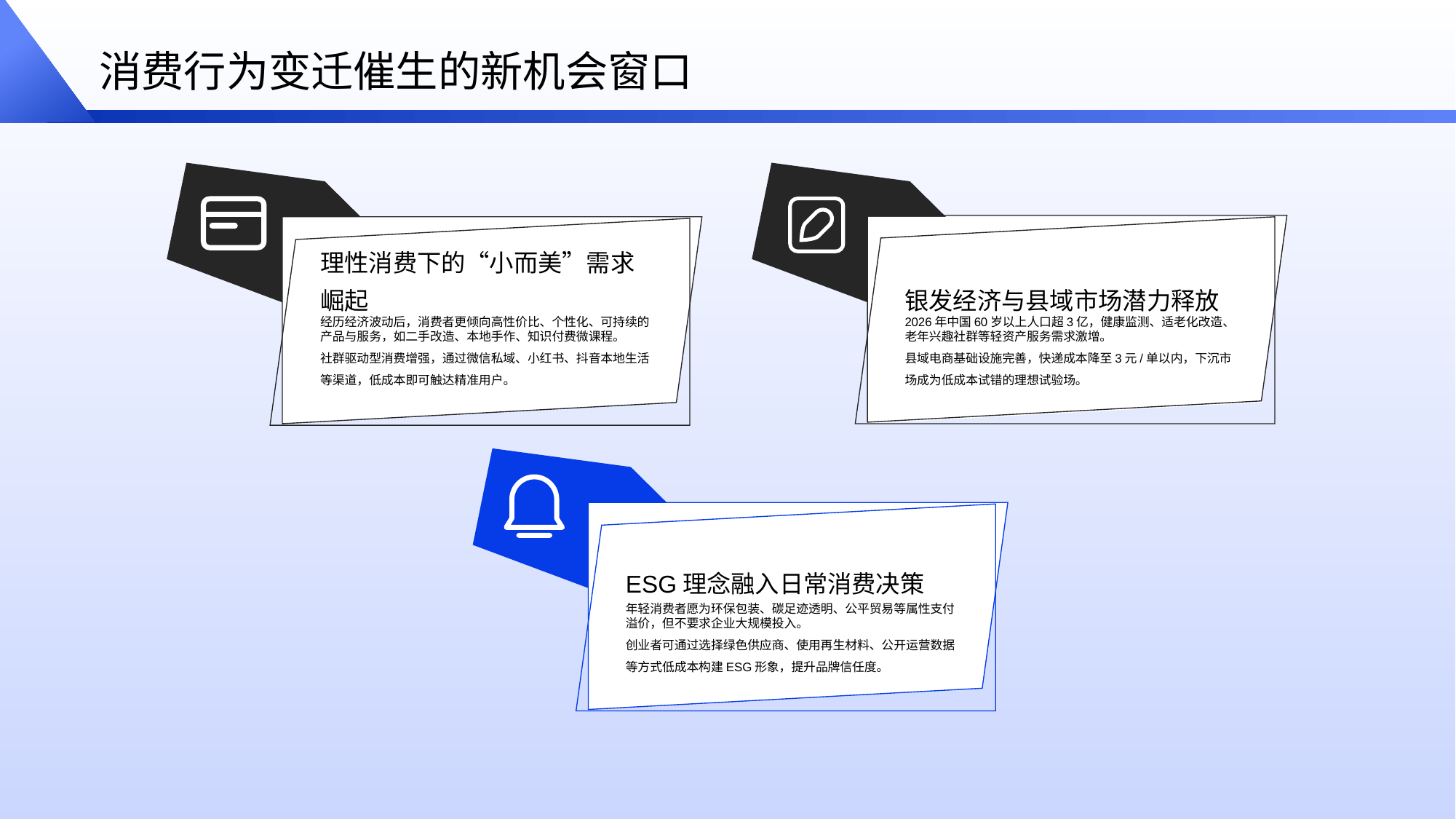

消费行为变迁催生的新机会窗口

理性消费下的“小而美”需求崛起
银发经济与县域市场潜力释放
经历经济波动后，消费者更倾向高性价比、个性化、可持续的产品与服务，如二手改造、本地手作、知识付费微课程。
社群驱动型消费增强，通过微信私域、小红书、抖音本地生活等渠道，低成本即可触达精准用户。
2026年中国60岁以上人口超3亿，健康监测、适老化改造、老年兴趣社群等轻资产服务需求激增。
县域电商基础设施完善，快递成本降至3元/单以内，下沉市场成为低成本试错的理想试验场。

ESG理念融入日常消费决策
年轻消费者愿为环保包装、碳足迹透明、公平贸易等属性支付溢价，但不要求企业大规模投入。
创业者可通过选择绿色供应商、使用再生材料、公开运营数据等方式低成本构建ESG形象，提升品牌信任度。